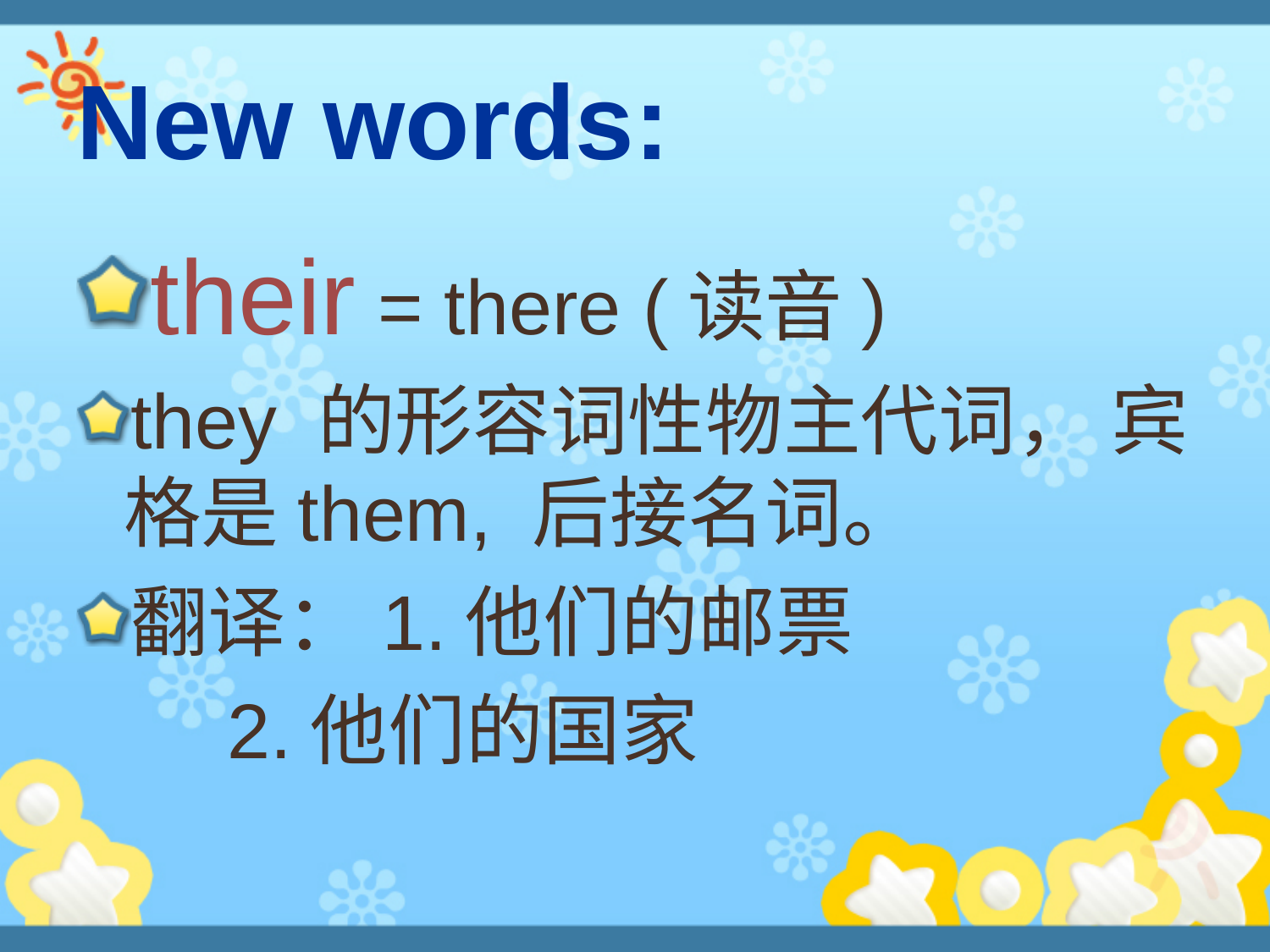

# New words:
their = there (读音)
they 的形容词性物主代词， 宾格是them, 后接名词。
翻译：1.他们的邮票
       2.他们的国家